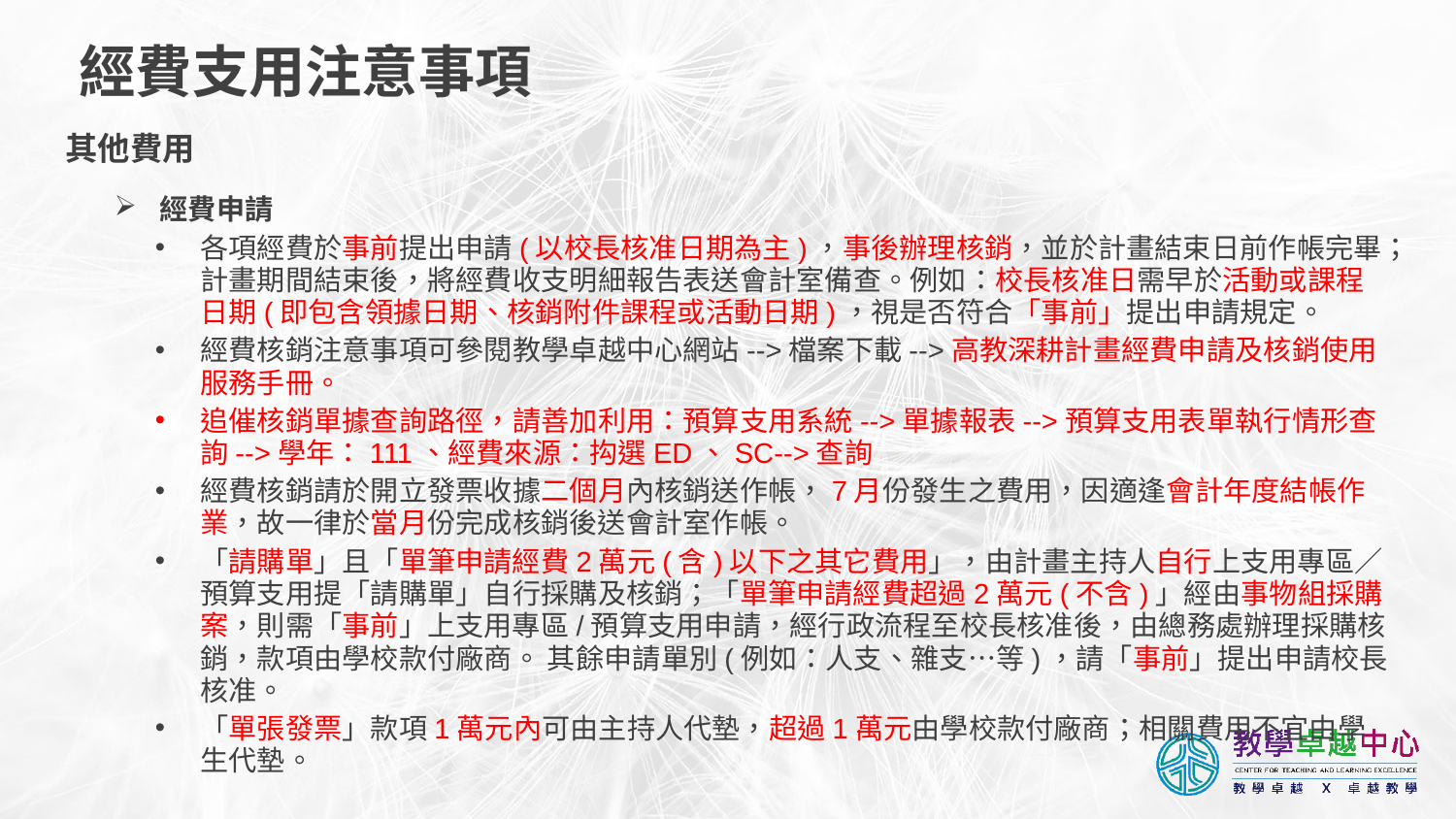

# 經費支用注意事項
其他費用
經費申請
各項經費於事前提出申請(以校長核准日期為主)，事後辦理核銷，並於計畫結束日前作帳完畢；計畫期間結束後，將經費收支明細報告表送會計室備查。例如：校長核准日需早於活動或課程日期(即包含領據日期、核銷附件課程或活動日期)，視是否符合「事前」提出申請規定。
經費核銷注意事項可參閱教學卓越中心網站-->檔案下載-->高教深耕計畫經費申請及核銷使用服務手冊。
追催核銷單據查詢路徑，請善加利用：預算支用系統-->單據報表-->預算支用表單執行情形查詢-->學年：111、經費來源：抅選ED、SC-->查詢
經費核銷請於開立發票收據二個月內核銷送作帳，7月份發生之費用，因適逢會計年度結帳作業，故一律於當月份完成核銷後送會計室作帳。
「請購單」且「單筆申請經費2萬元(含)以下之其它費用」，由計畫主持人自行上支用專區／ 預算支用提「請購單」自行採購及核銷；「單筆申請經費超過2萬元(不含)」經由事物組採購案，則需「事前」上支用專區/預算支用申請，經行政流程至校長核准後，由總務處辦理採購核銷，款項由學校款付廠商。 其餘申請單別(例如：人支、雜支…等)，請「事前」提出申請校長核准。
「單張發票」款項1萬元內可由主持人代墊，超過1萬元由學校款付廠商；相關費用不宜由學生代墊。